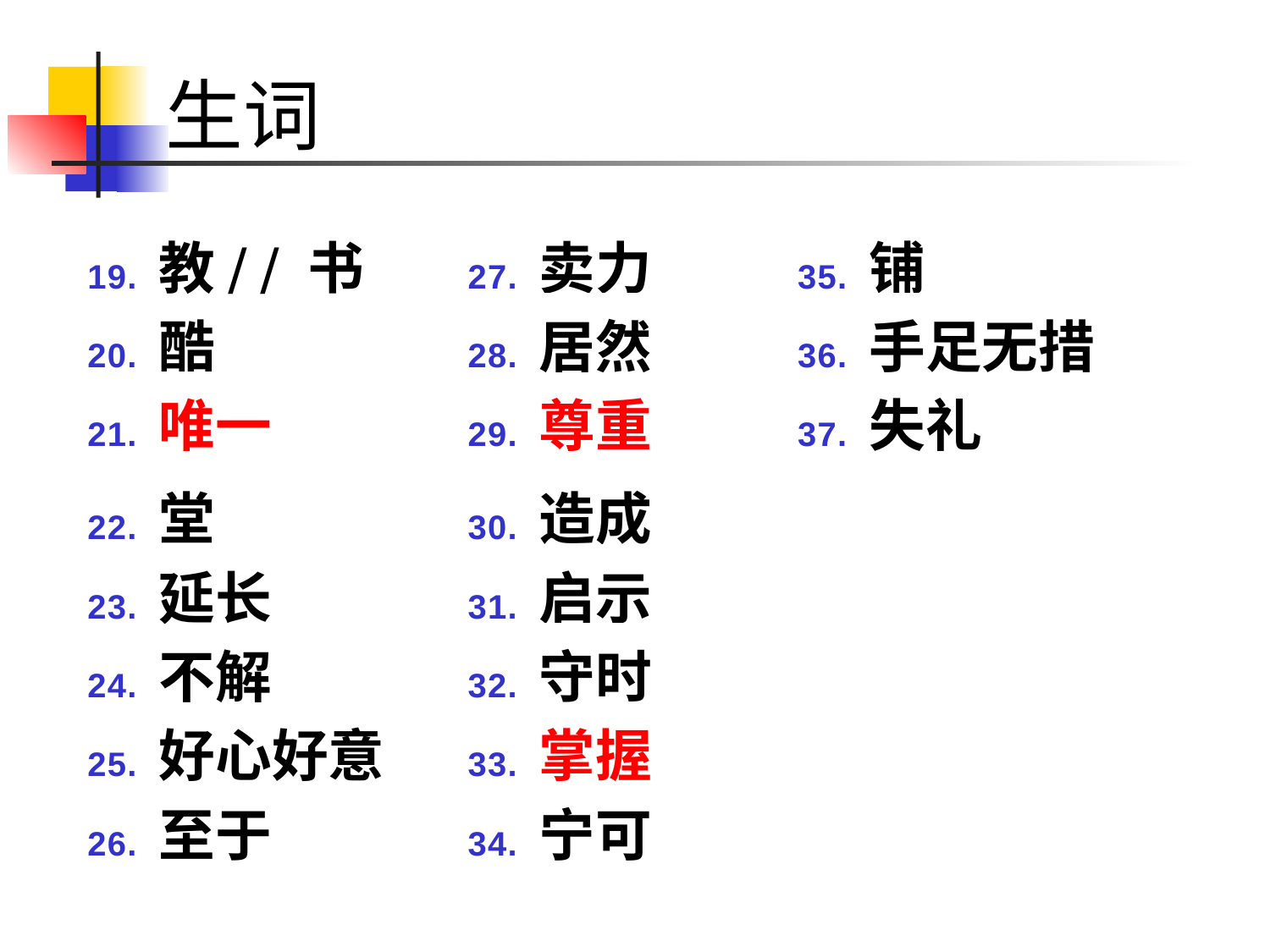

# 生词
教//书
酷
唯一
堂
延长
不解
好心好意
至于
卖力
居然
尊重
造成
启示
守时
掌握
宁可

铺
手足无措
失礼